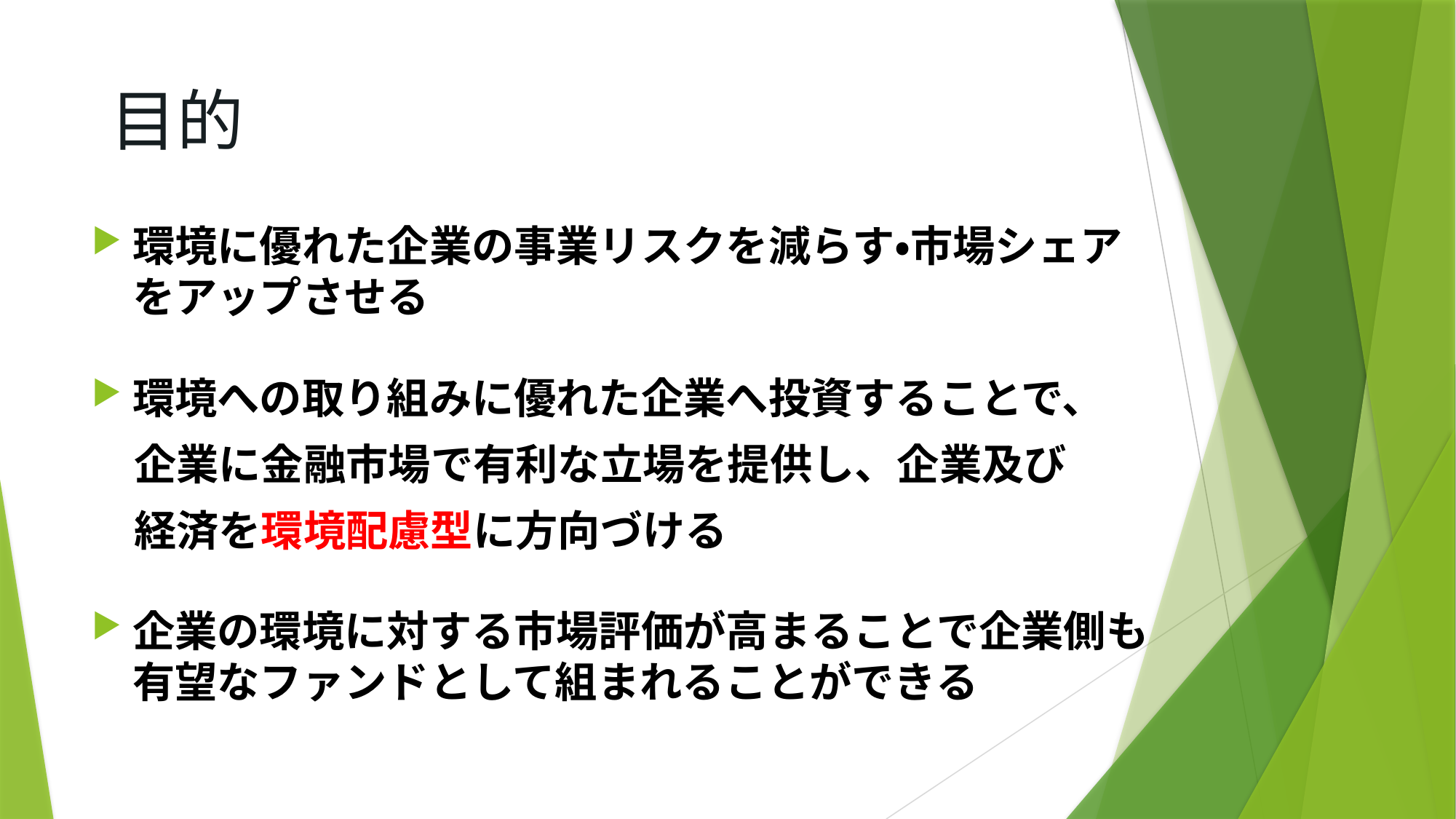

# 目的
環境に優れた企業の事業リスクを減らす・市場シェアをアップさせる

環境への取り組みに優れた企業へ投資することで、
　企業に金融市場で有利な立場を提供し、企業及び
　経済を環境配慮型に方向づける

企業の環境に対する市場評価が高まることで企業側も有望なファンドとして組まれることができる